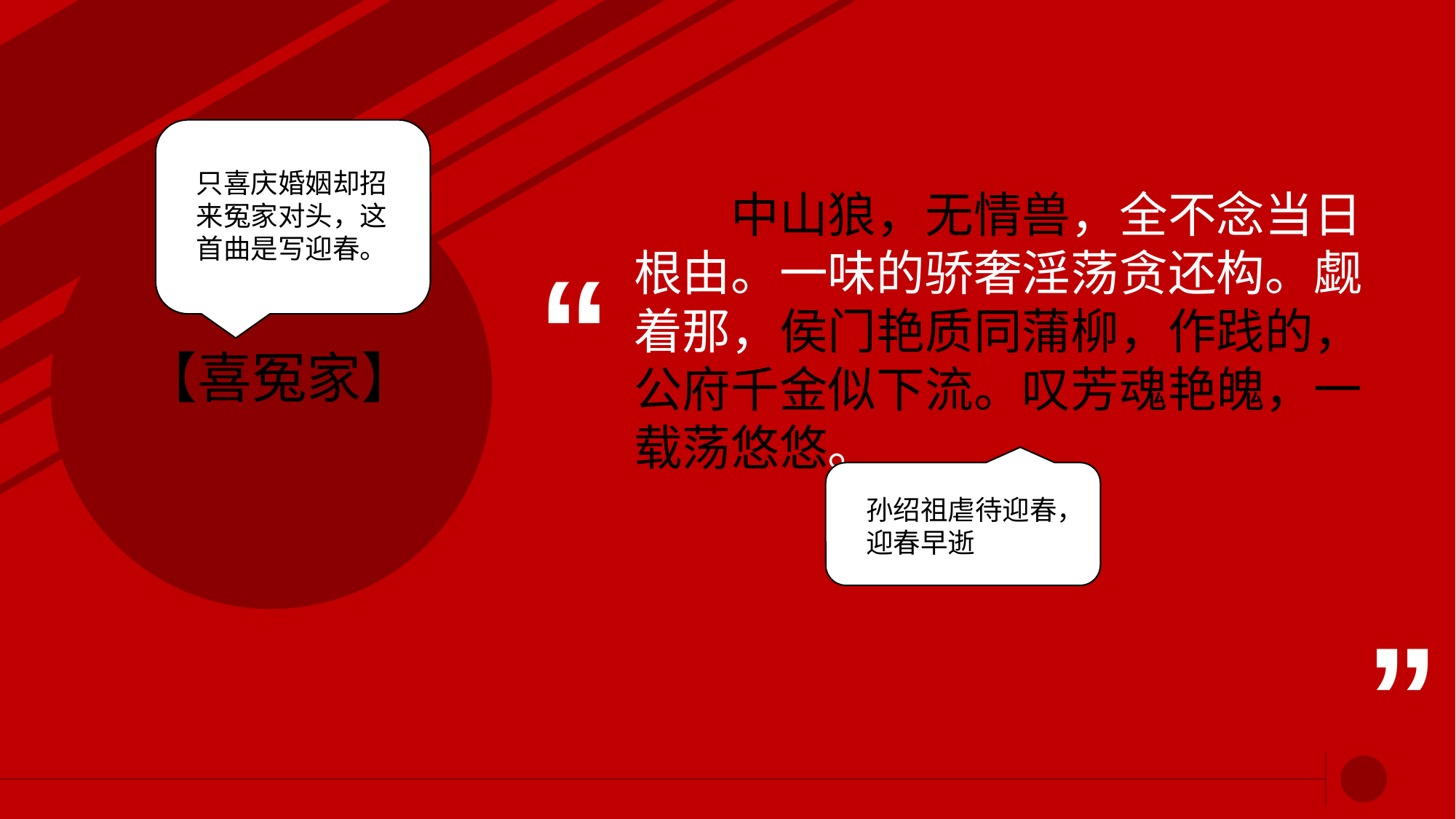

yi
只喜庆婚姻却招来冤家对头，这首曲是写迎春。
# 中山狼，无情兽，全不念当日根由。一味的骄奢淫荡贪还构。觑着那，侯门艳质同蒲柳，作践的，公府千金似下流。叹芳魂艳魄，一载荡悠悠。
【喜冤家】
yi
孙绍祖虐待迎春，迎春早逝